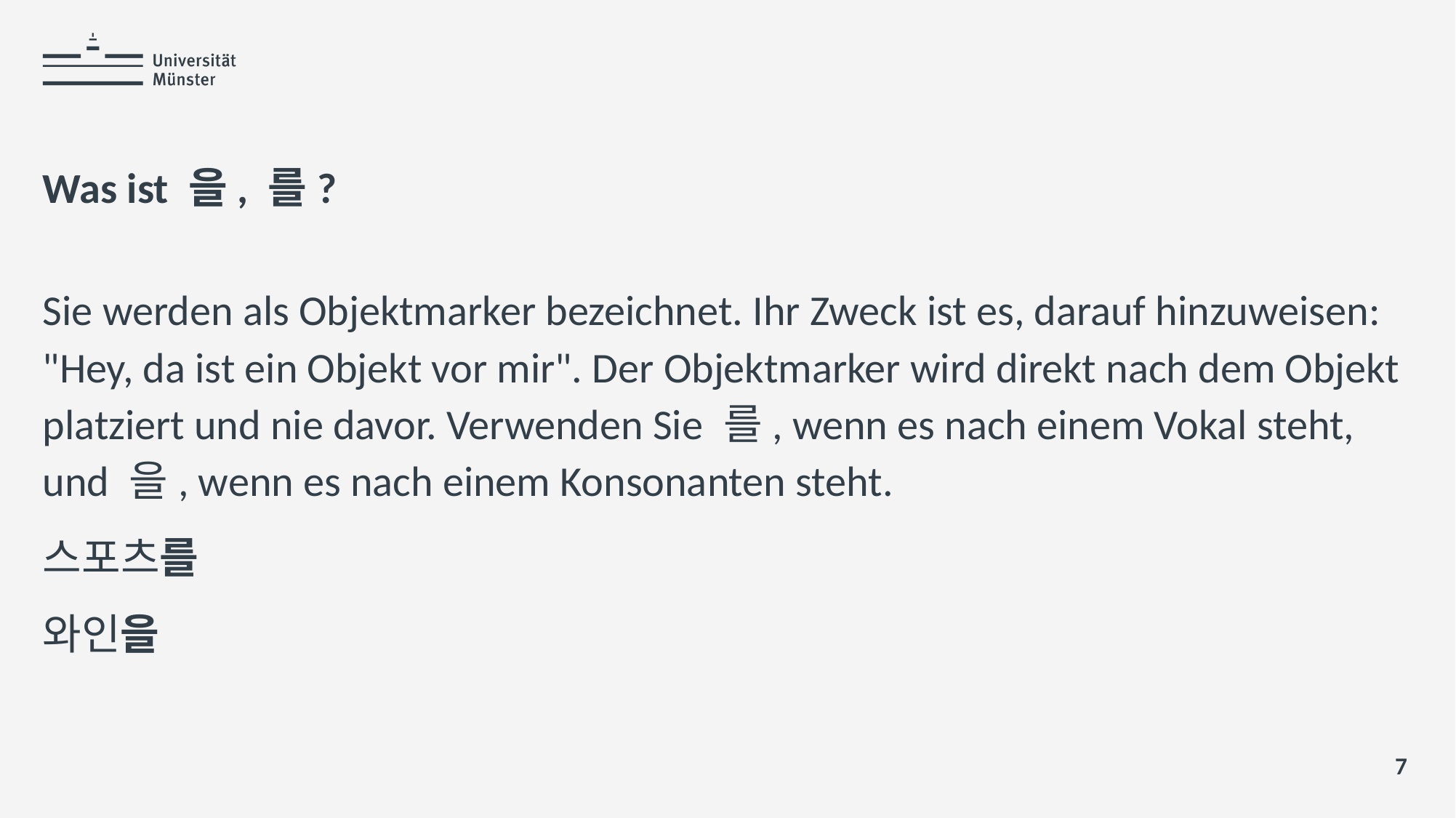

# Was ist 을, 를?
Sie werden als Objektmarker bezeichnet. Ihr Zweck ist es, darauf hinzuweisen: "Hey, da ist ein Objekt vor mir". Der Objektmarker wird direkt nach dem Objekt platziert und nie davor. Verwenden Sie 를, wenn es nach einem Vokal steht, und 을, wenn es nach einem Konsonanten steht.
스포츠를
와인을
7